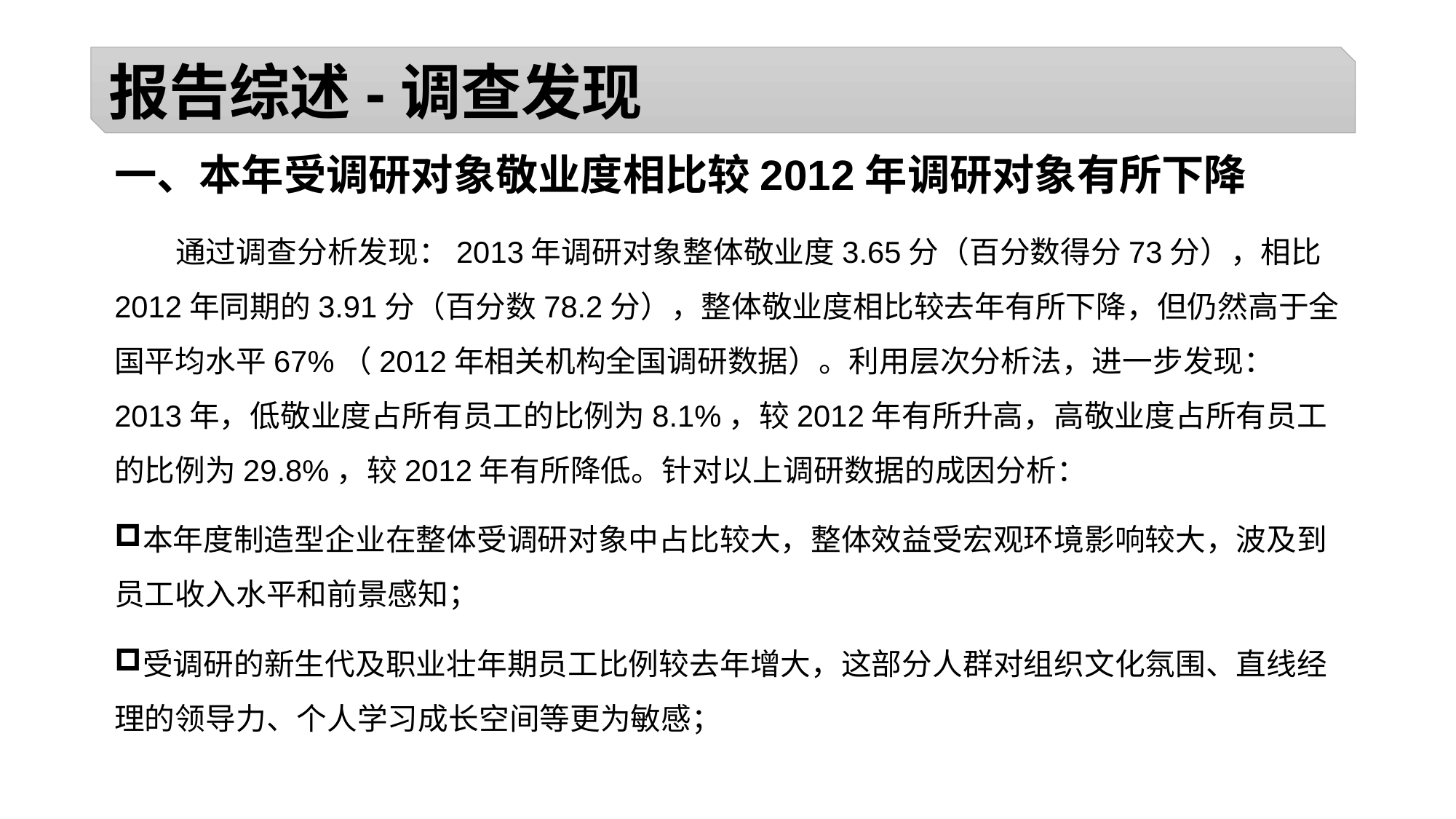

报告综述-调查发现
一、本年受调研对象敬业度相比较2012年调研对象有所下降
        通过调查分析发现：2013年调研对象整体敬业度3.65分（百分数得分73分），相比2012年同期的3.91分（百分数78.2分），整体敬业度相比较去年有所下降，但仍然高于全国平均水平67%（2012年相关机构全国调研数据）。利用层次分析法，进一步发现：2013年，低敬业度占所有员工的比例为8.1%，较2012年有所升高，高敬业度占所有员工的比例为29.8%，较2012年有所降低。针对以上调研数据的成因分析：
本年度制造型企业在整体受调研对象中占比较大，整体效益受宏观环境影响较大，波及到员工收入水平和前景感知；
受调研的新生代及职业壮年期员工比例较去年增大，这部分人群对组织文化氛围、直线经理的领导力、个人学习成长空间等更为敏感；